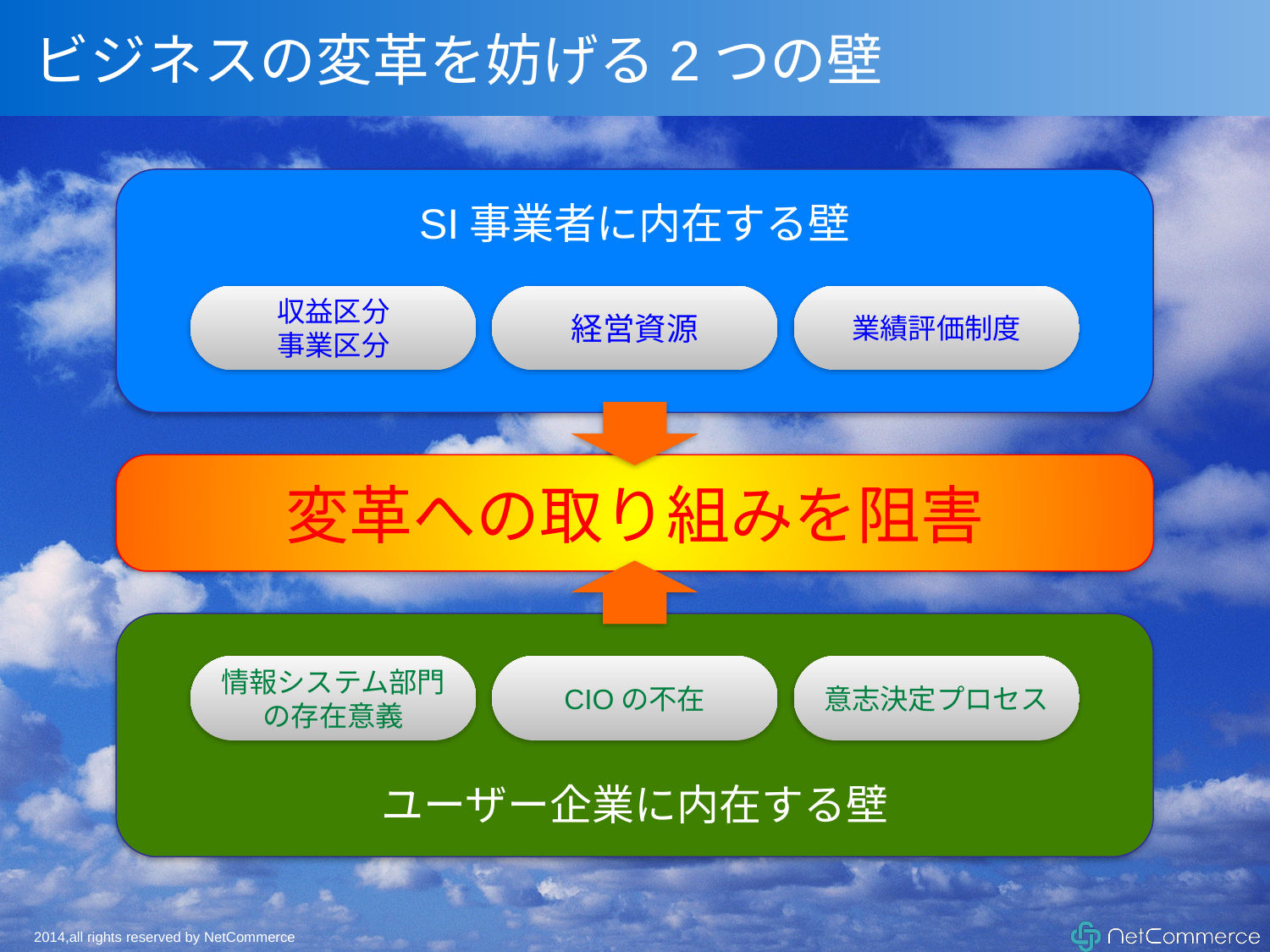

# ビジネスの変革を妨げる2つの壁

SI事業者に内在する壁
収益区分
事業区分
経営資源
業績評価制度

変革への取り組みを阻害

情報システム部門の存在意義
CIOの不在
意志決定プロセス
ユーザー企業に内在する壁